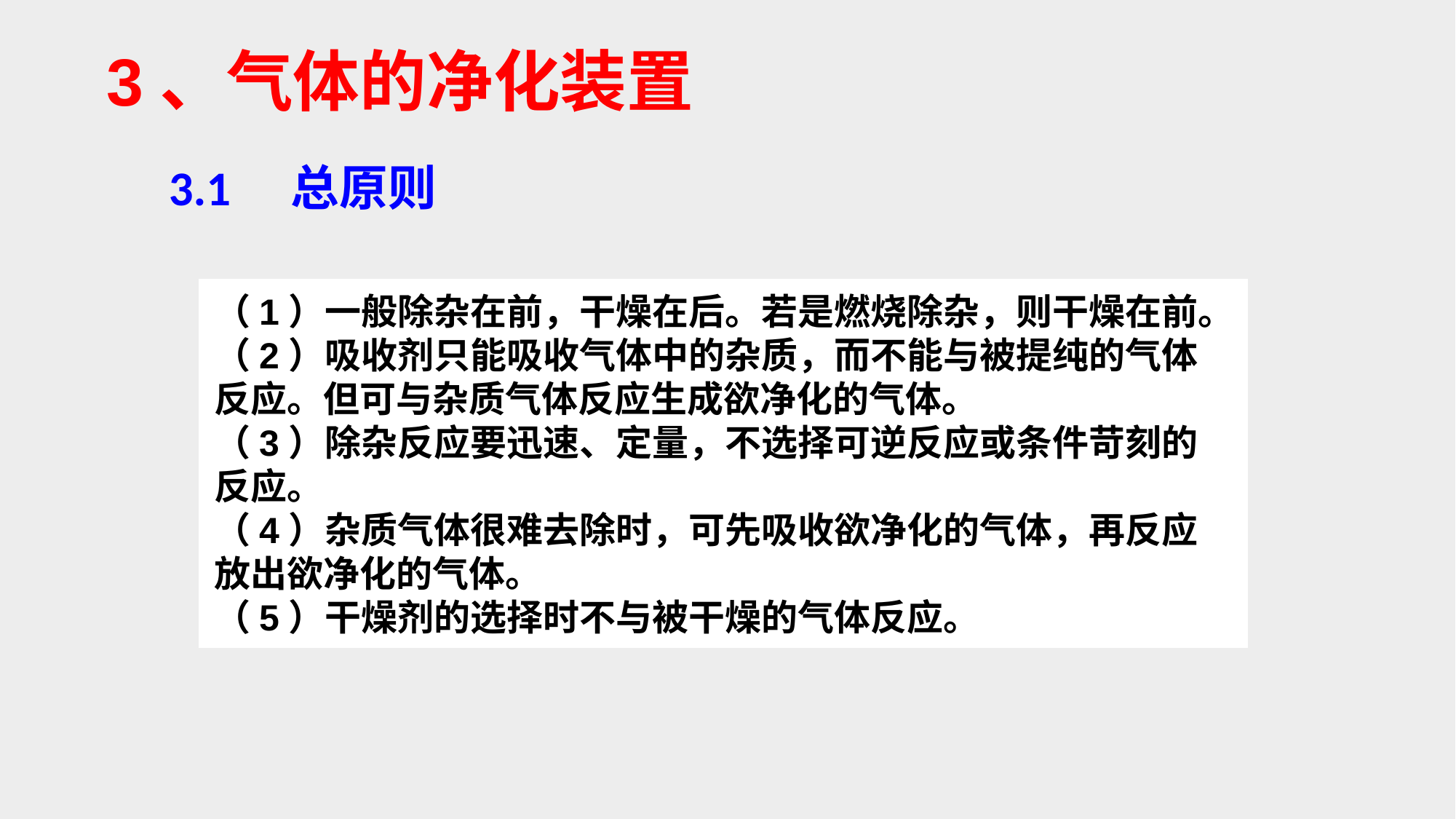

# 3、气体的净化装置
3.1　总原则

（1）一般除杂在前，干燥在后。若是燃烧除杂，则干燥在前。
（2）吸收剂只能吸收气体中的杂质，而不能与被提纯的气体反应。但可与杂质气体反应生成欲净化的气体。
（3）除杂反应要迅速、定量，不选择可逆反应或条件苛刻的反应。
（4）杂质气体很难去除时，可先吸收欲净化的气体，再反应放出欲净化的气体。
（5）干燥剂的选择时不与被干燥的气体反应。